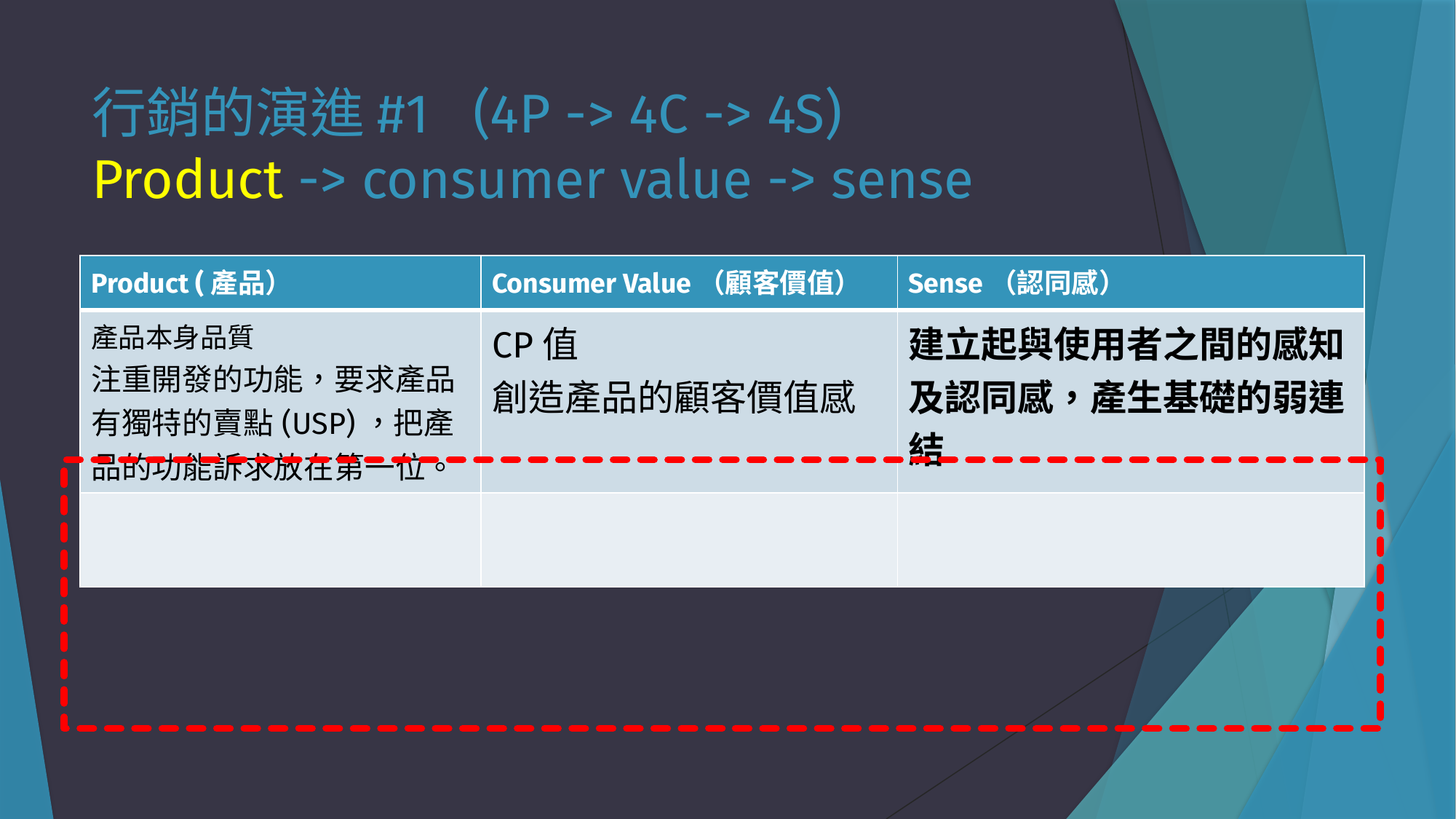

# 行銷的演進#1   (4P -> 4C -> 4S) Product -> consumer value -> sense
| Product (產品） | Consumer Value（顧客價值） | Sense（認同感） |
| --- | --- | --- |
| 產品本身品質 注重開發的功能，要求產品有獨特的賣點(USP)，把產品的功能訴求放在第一位。 | CP值 創造產品的顧客價值感 | 建立起與使用者之間的感知及認同感，產生基礎的弱連結 |
|  |  |  |